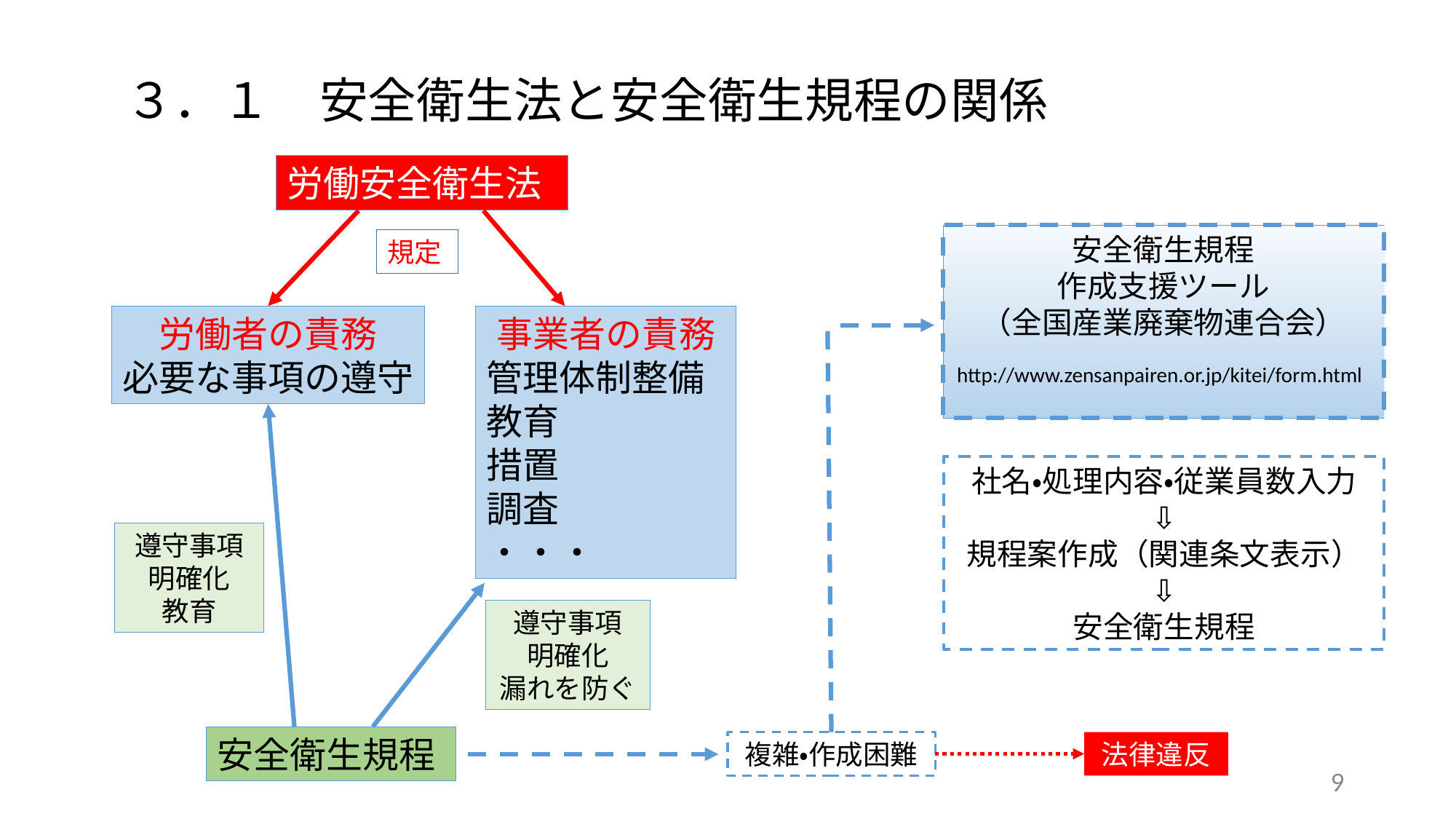

３．１　安全衛生法と安全衛生規程の関係
労働安全衛生法
安全衛生規程
作成支援ツール
（全国産業廃棄物連合会）

規定
労働者の責務
必要な事項の遵守
事業者の責務
管理体制整備
教育
措置
調査
・・・
http://www.zensanpairen.or.jp/kitei/form.html
社名・処理内容・従業員数入力
⇩
規程案作成（関連条文表示）
⇩
安全衛生規程
遵守事項
明確化
教育
遵守事項
明確化
漏れを防ぐ
安全衛生規程
複雑・作成困難
法律違反
9